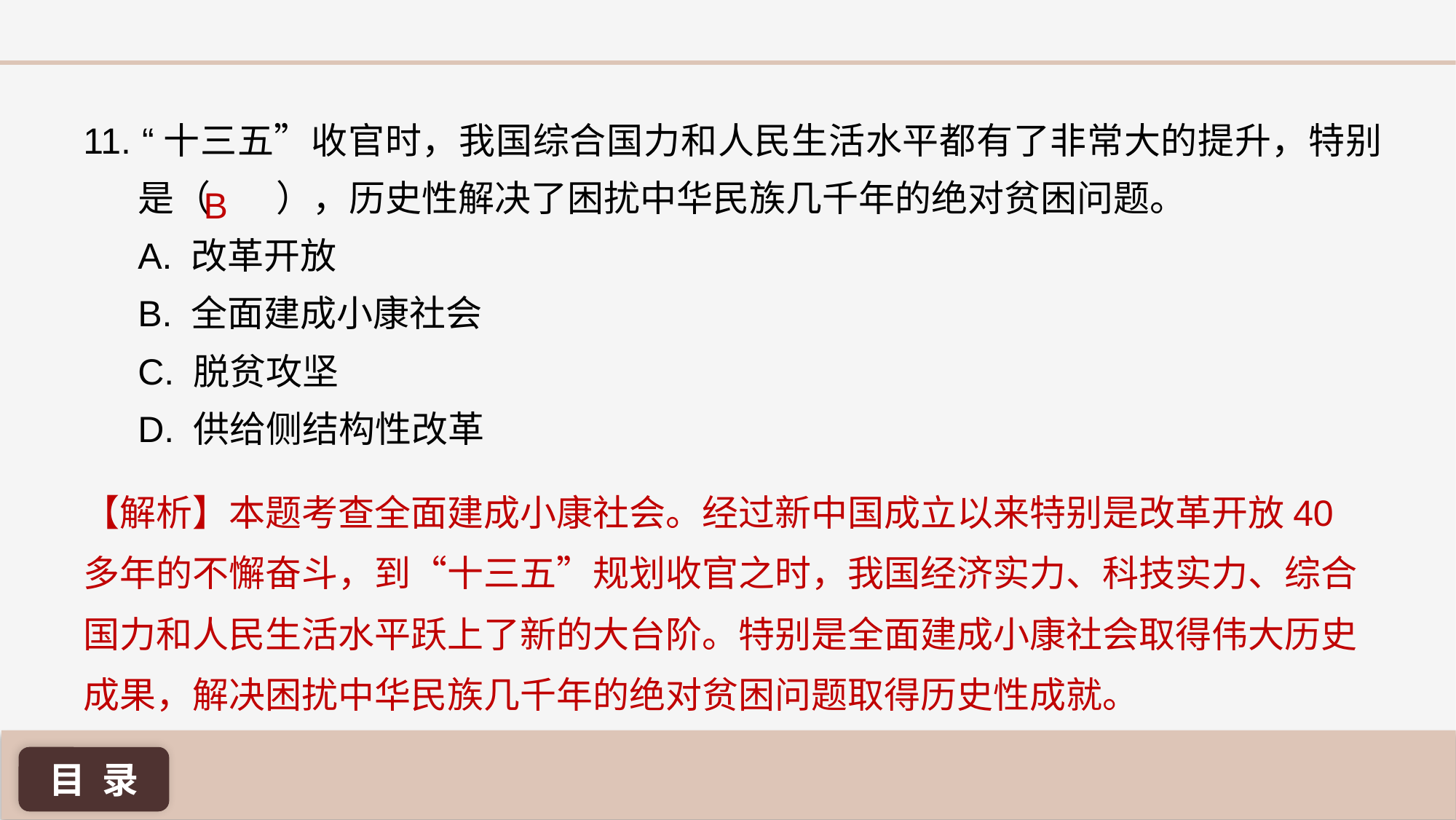

11. “十三五”收官时，我国综合国力和人民生活水平都有了非常大的提升，特别是（        ），历史性解决了困扰中华民族几千年的绝对贫困问题。
A. 改革开放
B. 全面建成小康社会
C. 脱贫攻坚
D. 供给侧结构性改革
B
【解析】本题考查全面建成小康社会。经过新中国成立以来特别是改革开放40多年的不懈奋斗，到“十三五”规划收官之时，我国经济实力、科技实力、综合国力和人民生活水平跃上了新的大台阶。特别是全面建成小康社会取得伟大历史成果，解决困扰中华民族几千年的绝对贫困问题取得历史性成就。